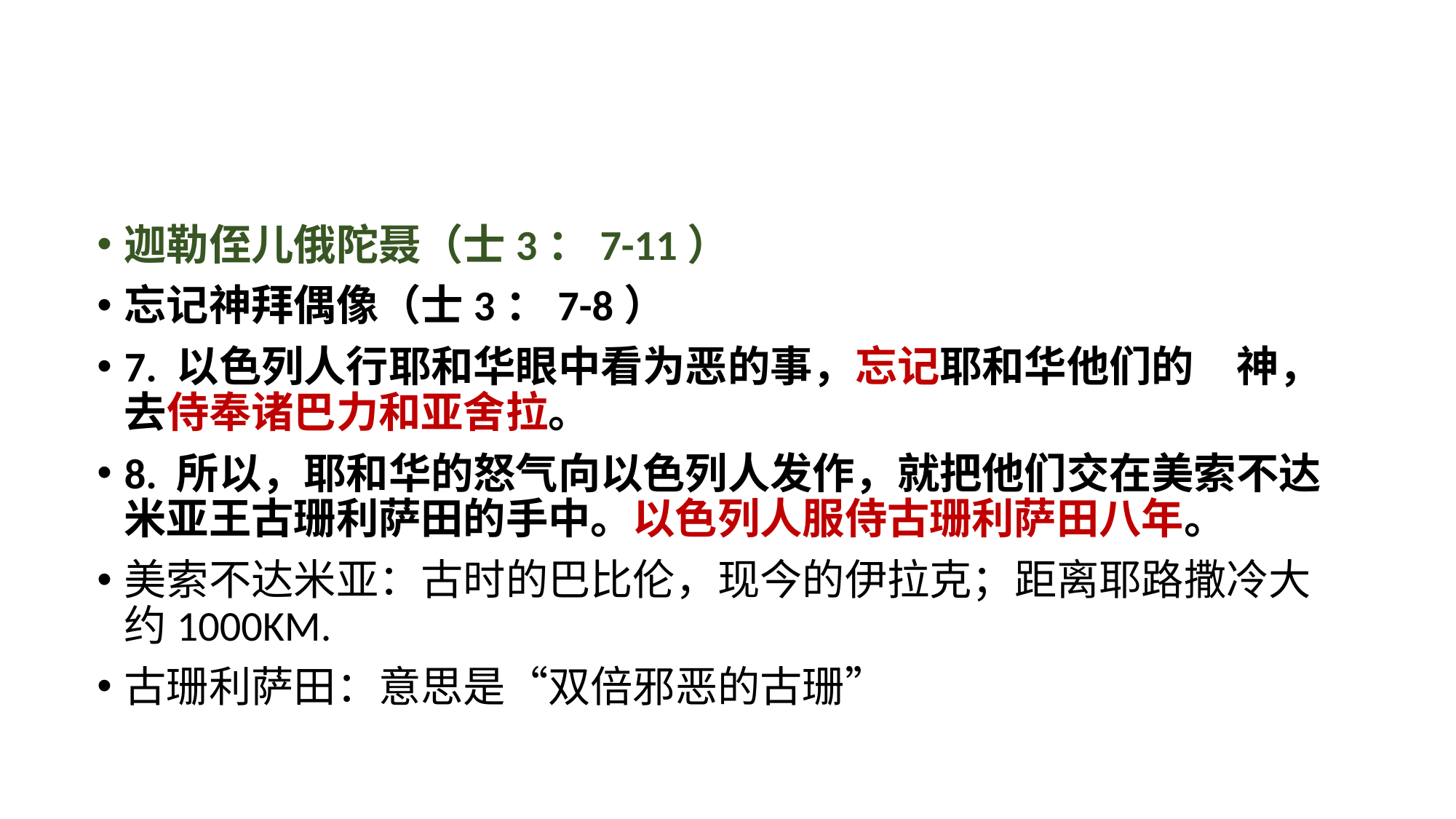

迦勒侄儿俄陀聂（士3：7-11）
忘记神拜偶像（士3：7-8）
7. 以色列人行耶和华眼中看为恶的事，忘记耶和华他们的　神，去侍奉诸巴力和亚舍拉。
8. 所以，耶和华的怒气向以色列人发作，就把他们交在美索不达米亚王古珊利萨田的手中。以色列人服侍古珊利萨田八年。
美索不达米亚：古时的巴比伦，现今的伊拉克；距离耶路撒冷大约1000KM.
古珊利萨田：意思是“双倍邪恶的古珊”